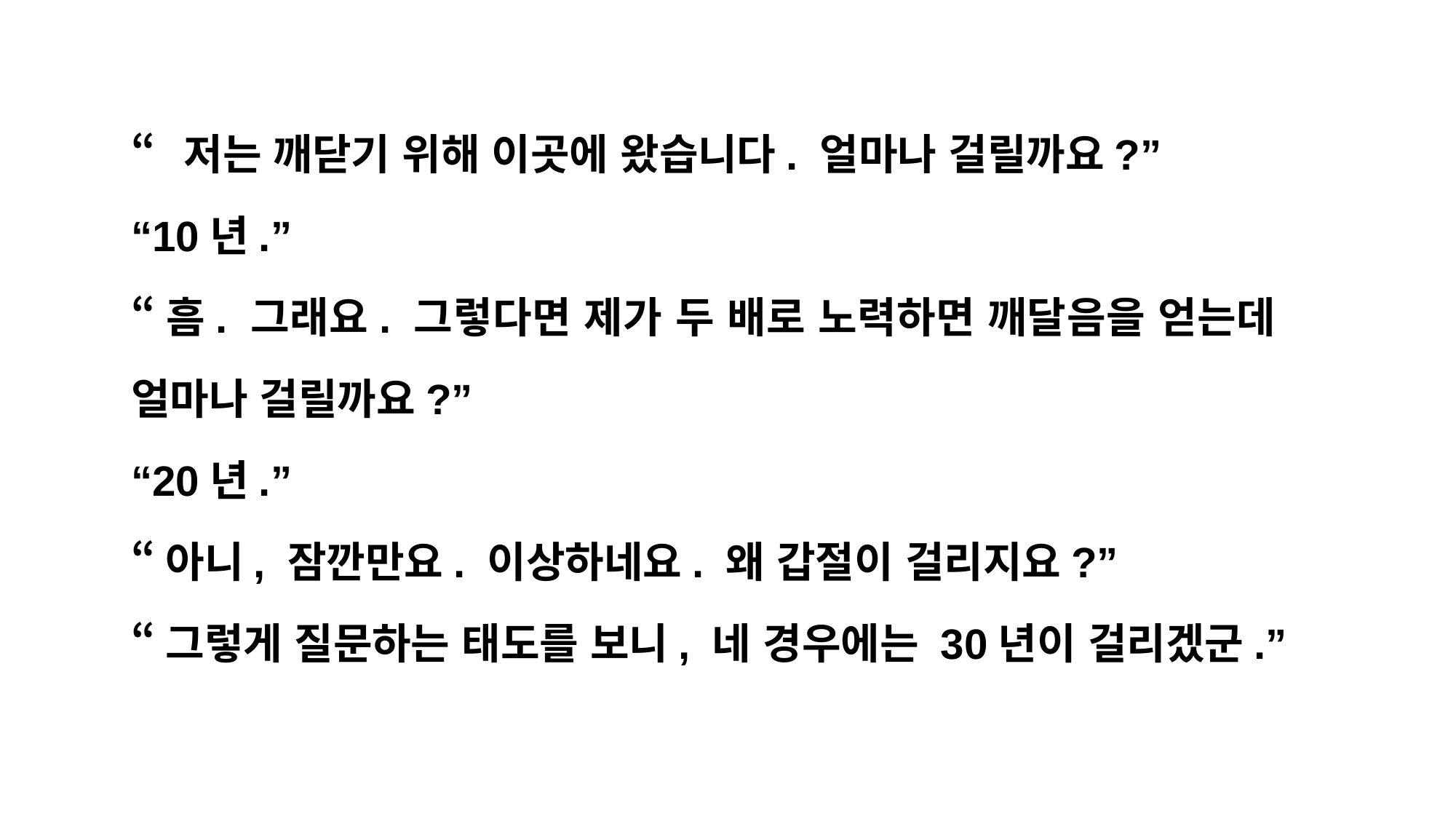

“저는 깨닫기 위해 이곳에 왔습니다. 얼마나 걸릴까요?”
“10년.”
“흠. 그래요. 그렇다면 제가 두 배로 노력하면 깨달음을 얻는데   얼마나 걸릴까요?”
“20년.”
“아니, 잠깐만요. 이상하네요. 왜 갑절이 걸리지요?”
“그렇게 질문하는 태도를 보니, 네 경우에는 30년이 걸리겠군.”